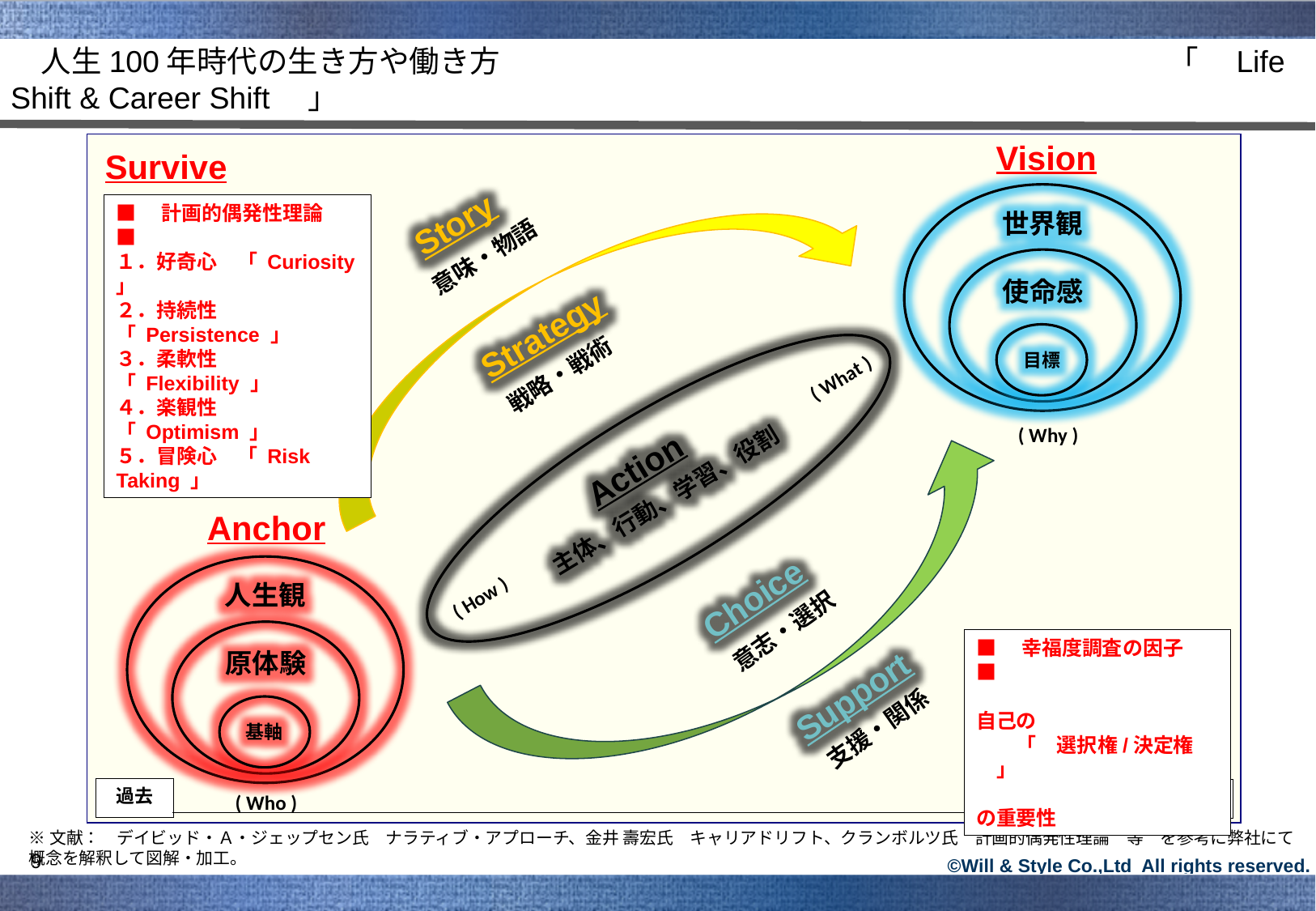

人生100年時代の生き方や働き方　　　　　　　　　　　　　　　　　　　　　　「　Life Shift & Career Shift　」
Vision

Survive
世界観

Story
意味・物語
使命感

Strategy

目標
戦略・戦術
( What )

主体、行動、学習、役割

( Why )
Action
Anchor
人生観

Choice
( How )
意志・選択
原体験

Support
基軸
過去
未来
( Who )
■　計画的偶発性理論　■
１．好奇心　「 Curiosity 」
２．持続性　「 Persistence 」
３．柔軟性　「 Flexibility 」
４．楽観性　「 Optimism 」
５．冒険心　「 Risk Taking 」
■　幸福度調査の因子　■

自己の
　　「　選択権/決定権　」
　　　　　　　　  　　　の重要性
支援・関係
※文献：　デイビッド・Ａ・ジェップセン氏　ナラティブ・アプローチ、金井 壽宏氏　キャリアドリフト、クランボルツ氏　計画的偶発性理論　等　を参考に弊社にて概念を解釈して図解・加工。